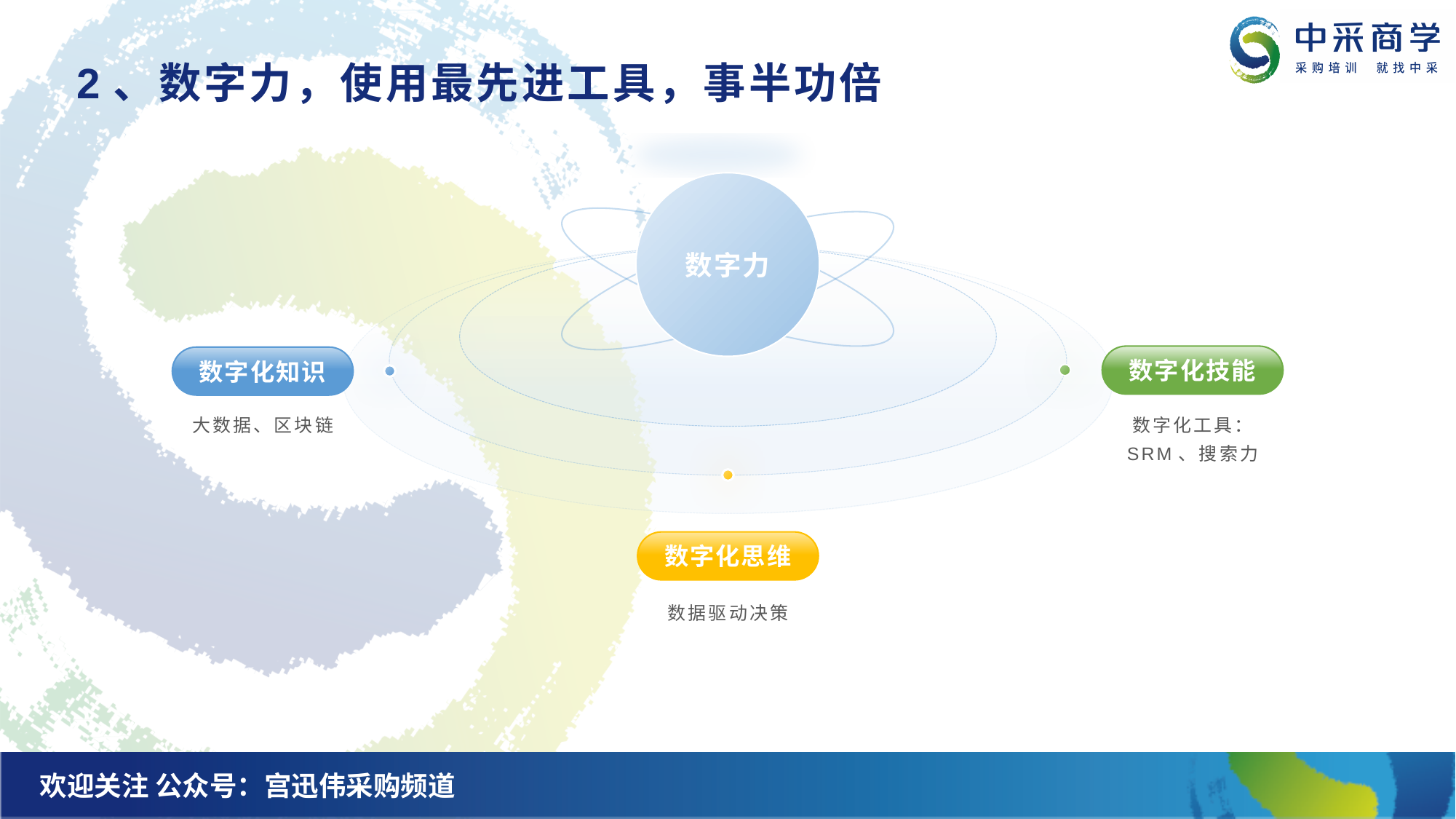

# 2、数字力，使用最先进工具，事半功倍
数字力

数字化技能
数字化知识

大数据、区块链
数字化工具：
SRM、搜索力

数字化思维
数据驱动决策